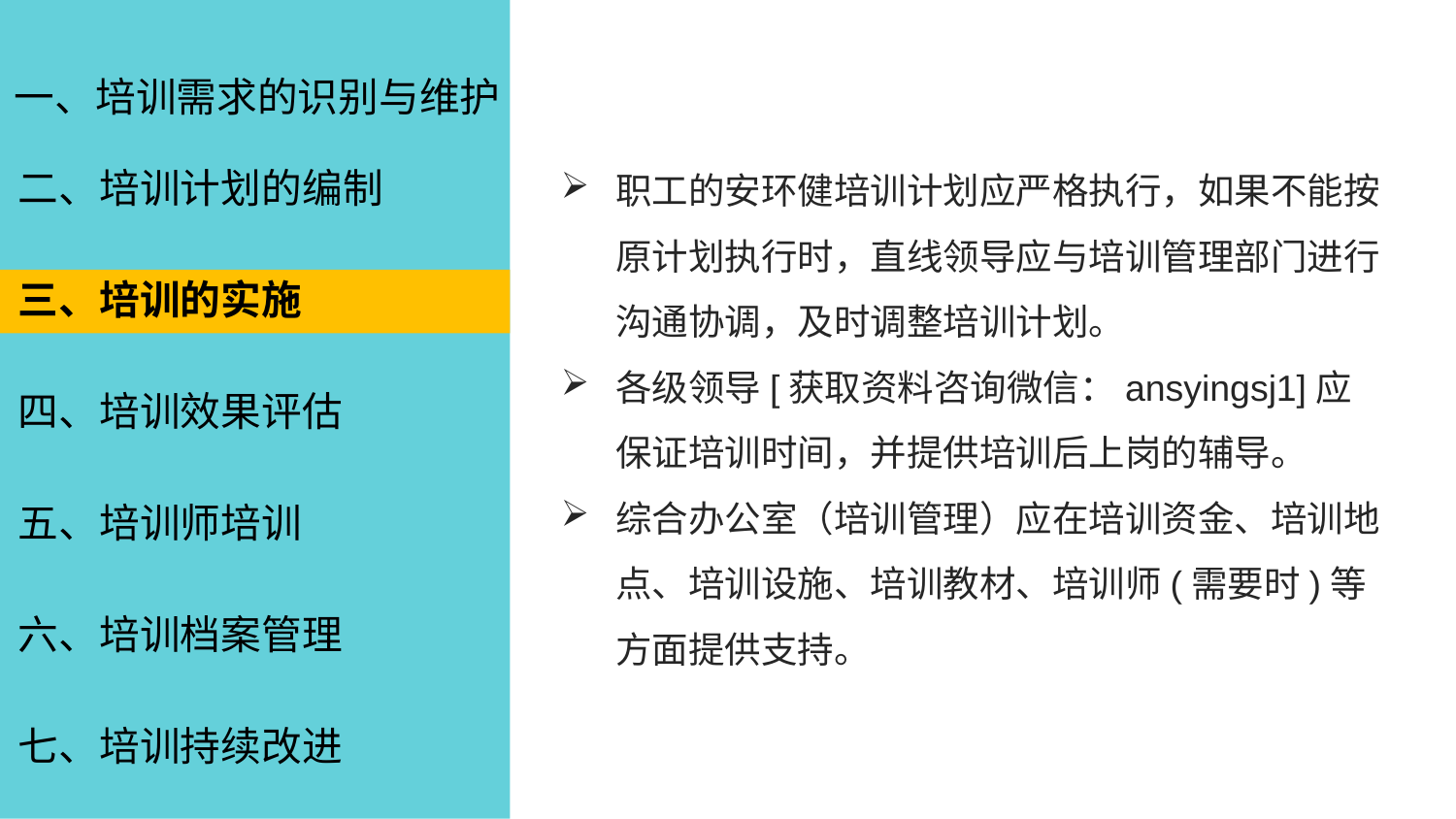

一、培训需求的识别与维护
职工的安环健培训计划应严格执行，如果不能按原计划执行时，直线领导应与培训管理部门进行沟通协调，及时调整培训计划。
各级领导[获取资料咨询微信：ansyingsj1]应保证培训时间，并提供培训后上岗的辅导。
综合办公室（培训管理）应在培训资金、培训地点、培训设施、培训教材、培训师(需要时)等方面提供支持。
二、培训计划的编制
三、培训的实施

四、培训效果评估
五、培训师培训
六、培训档案管理
七、培训持续改进